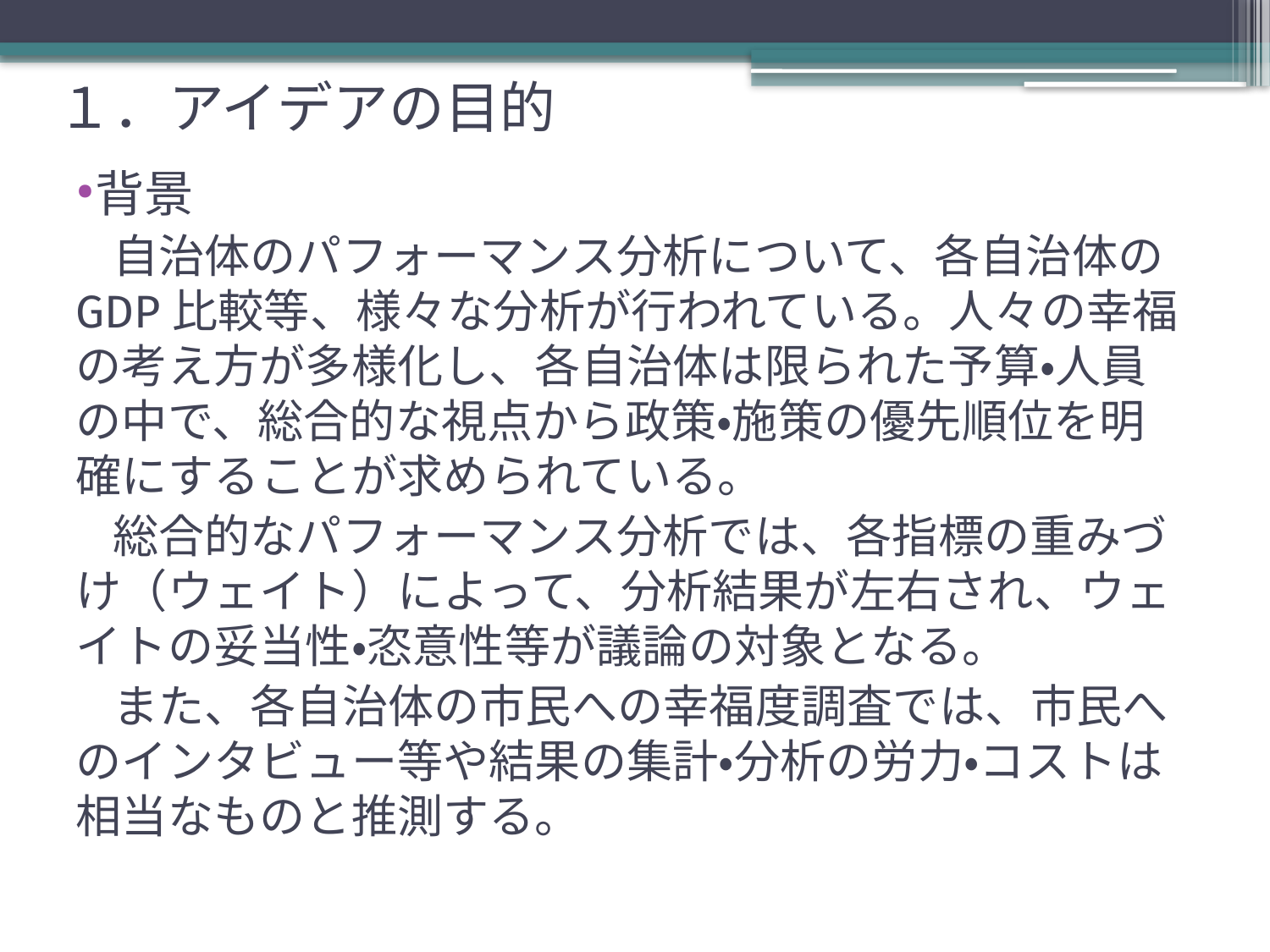

# １．アイデアの目的
背景
自治体のパフォーマンス分析について、各自治体のGDP比較等、様々な分析が行われている。人々の幸福の考え方が多様化し、各自治体は限られた予算・人員の中で、総合的な視点から政策・施策の優先順位を明確にすることが求められている。
総合的なパフォーマンス分析では、各指標の重みづけ（ウェイト）によって、分析結果が左右され、ウェイトの妥当性・恣意性等が議論の対象となる。
また、各自治体の市民への幸福度調査では、市民へのインタビュー等や結果の集計・分析の労力・コストは相当なものと推測する。